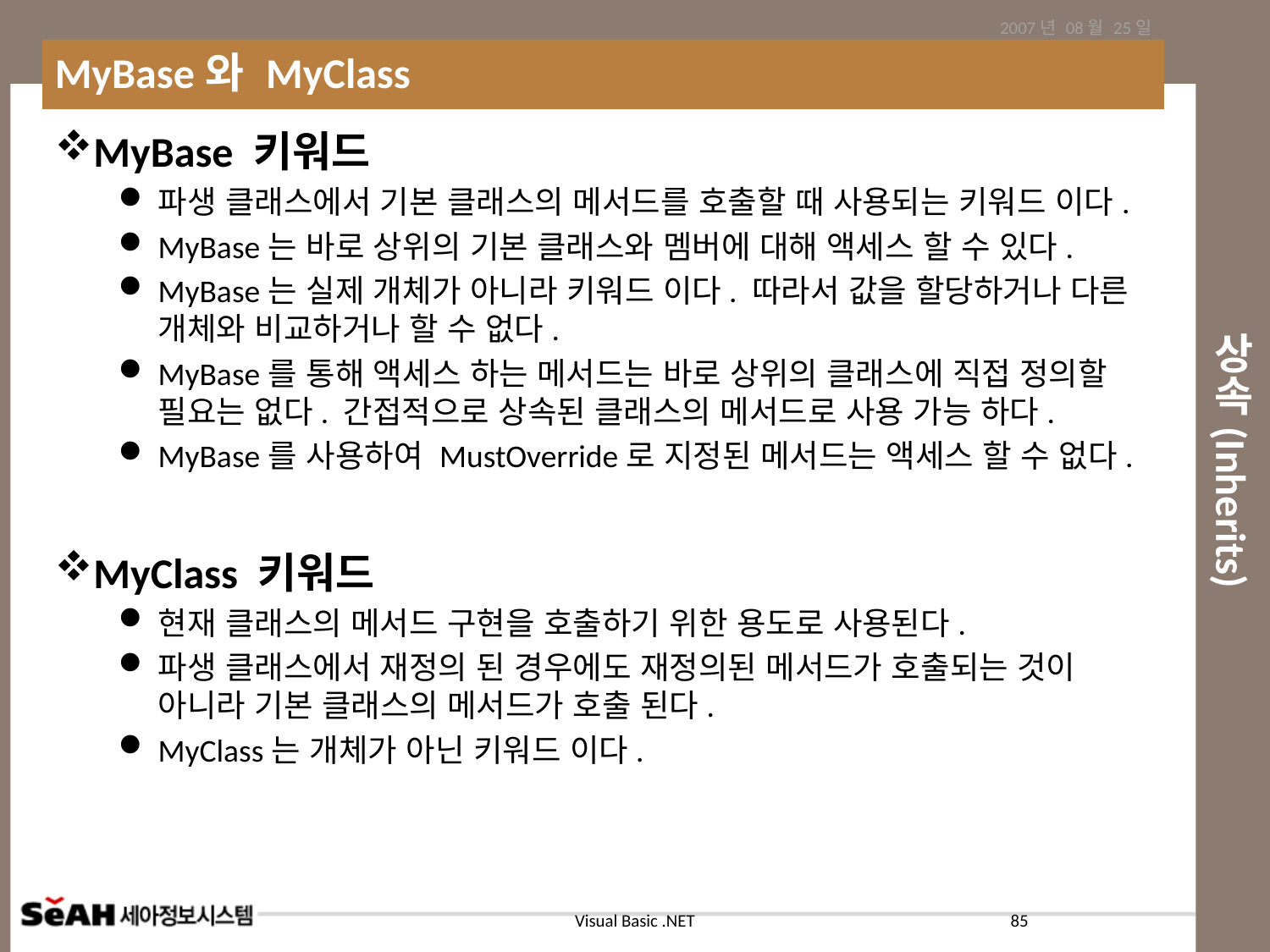

2007년 08월 25일
MyBase와 MyClass
# 상속(Inherits)
MyBase 키워드
파생 클래스에서 기본 클래스의 메서드를 호출할 때 사용되는 키워드 이다.
MyBase는 바로 상위의 기본 클래스와 멤버에 대해 액세스 할 수 있다.
MyBase는 실제 개체가 아니라 키워드 이다. 따라서 값을 할당하거나 다른 개체와 비교하거나 할 수 없다.
MyBase를 통해 액세스 하는 메서드는 바로 상위의 클래스에 직접 정의할 필요는 없다. 간접적으로 상속된 클래스의 메서드로 사용 가능 하다.
MyBase를 사용하여 MustOverride로 지정된 메서드는 액세스 할 수 없다.

MyClass 키워드
현재 클래스의 메서드 구현을 호출하기 위한 용도로 사용된다.
파생 클래스에서 재정의 된 경우에도 재정의된 메서드가 호출되는 것이 아니라 기본 클래스의 메서드가 호출 된다.
MyClass는 개체가 아닌 키워드 이다.
85
Visual Basic .NET